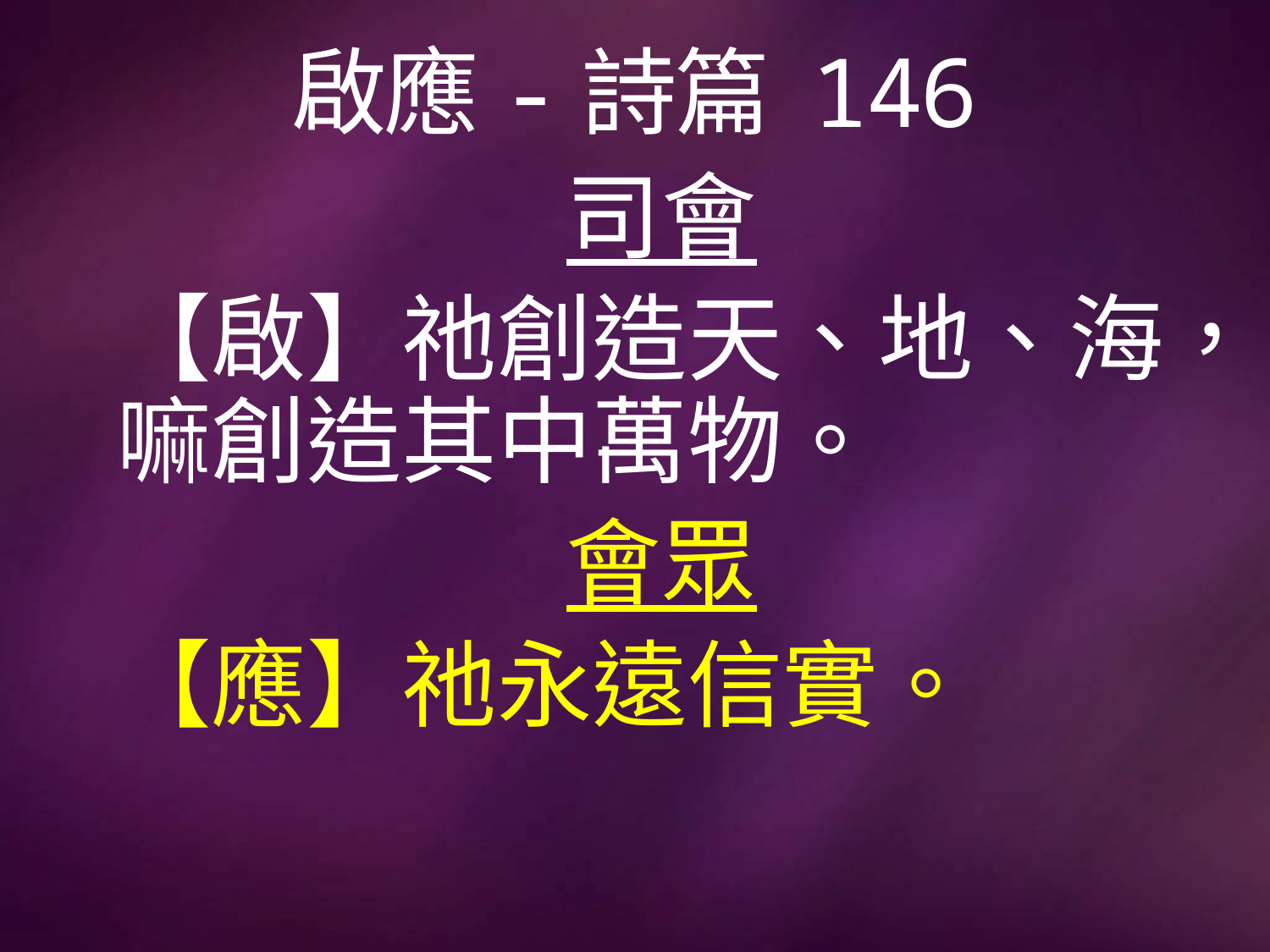

# 啟應-詩篇 146
司會
【啟】祂創造天、地、海，嘛創造其中萬物。
會眾
【應】祂永遠信實。